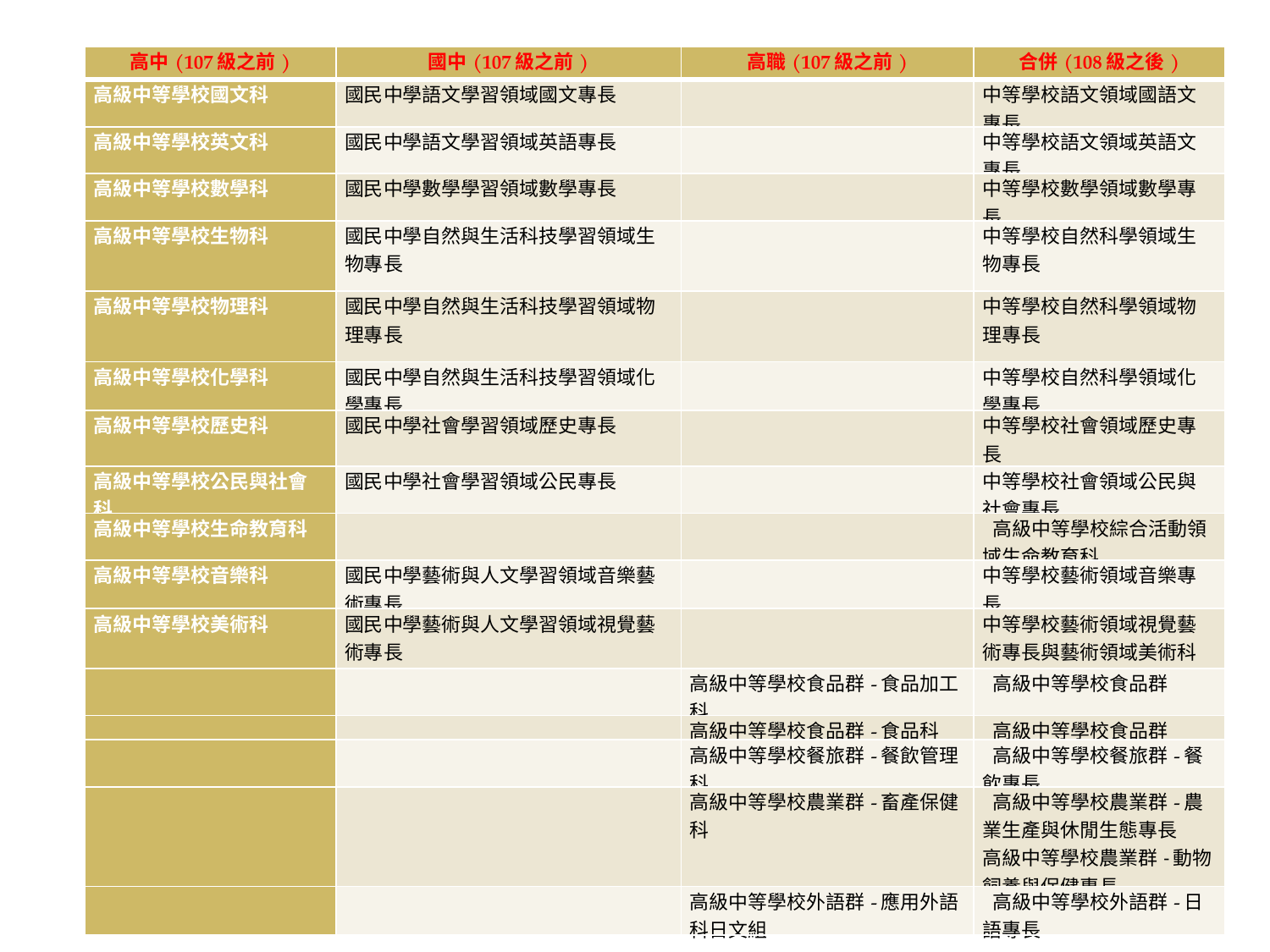

| 高中(107級之前) | 國中(107級之前) | 高職(107級之前) | 合併(108級之後) |
| --- | --- | --- | --- |
| 高級中等學校國文科 | 國民中學語文學習領域國文專長 |  | 中等學校語文領域國語文專長 |
| 高級中等學校英文科 | 國民中學語文學習領域英語專長 |  | 中等學校語文領域英語文專長 |
| 高級中等學校數學科 | 國民中學數學學習領域數學專長 |  | 中等學校數學領域數學專長 |
| 高級中等學校生物科 | 國民中學自然與生活科技學習領域生物專長 |  | 中等學校自然科學領域生物專長 |
| 高級中等學校物理科 | 國民中學自然與生活科技學習領域物理專長 |  | 中等學校自然科學領域物理專長 |
| 高級中等學校化學科 | 國民中學自然與生活科技學習領域化學專長 |  | 中等學校自然科學領域化學專長 |
| 高級中等學校歷史科 | 國民中學社會學習領域歷史專長 |  | 中等學校社會領域歷史專長 |
| 高級中等學校公民與社會科 | 國民中學社會學習領域公民專長 |  | 中等學校社會領域公民與社會專長 |
| 高級中等學校生命教育科 |  |  | 高級中等學校綜合活動領域生命教育科 |
| 高級中等學校音樂科 | 國民中學藝術與人文學習領域音樂藝術專長 |  | 中等學校藝術領域音樂專長 |
| 高級中等學校美術科 | 國民中學藝術與人文學習領域視覺藝術專長 |  | 中等學校藝術領域視覺藝術專長與藝術領域美術科 |
|  |  | 高級中等學校食品群-食品加工科 | 高級中等學校食品群 |
|  |  | 高級中等學校食品群-食品科 | 高級中等學校食品群 |
|  |  | 高級中等學校餐旅群-餐飲管理科 | 高級中等學校餐旅群-餐飲專長 |
|  |  | 高級中等學校農業群-畜產保健科 | 高級中等學校農業群-農業生產與休閒生態專長 高級中等學校農業群-動物飼養與保健專長 |
|  |  | 高級中等學校外語群-應用外語科日文組 | 高級中等學校外語群-日語專長 |
中中等師資培育類科正式名稱中等師資培育類科正中等師資培育類科正式名稱式名稱等師資培育類科正式名稱
32